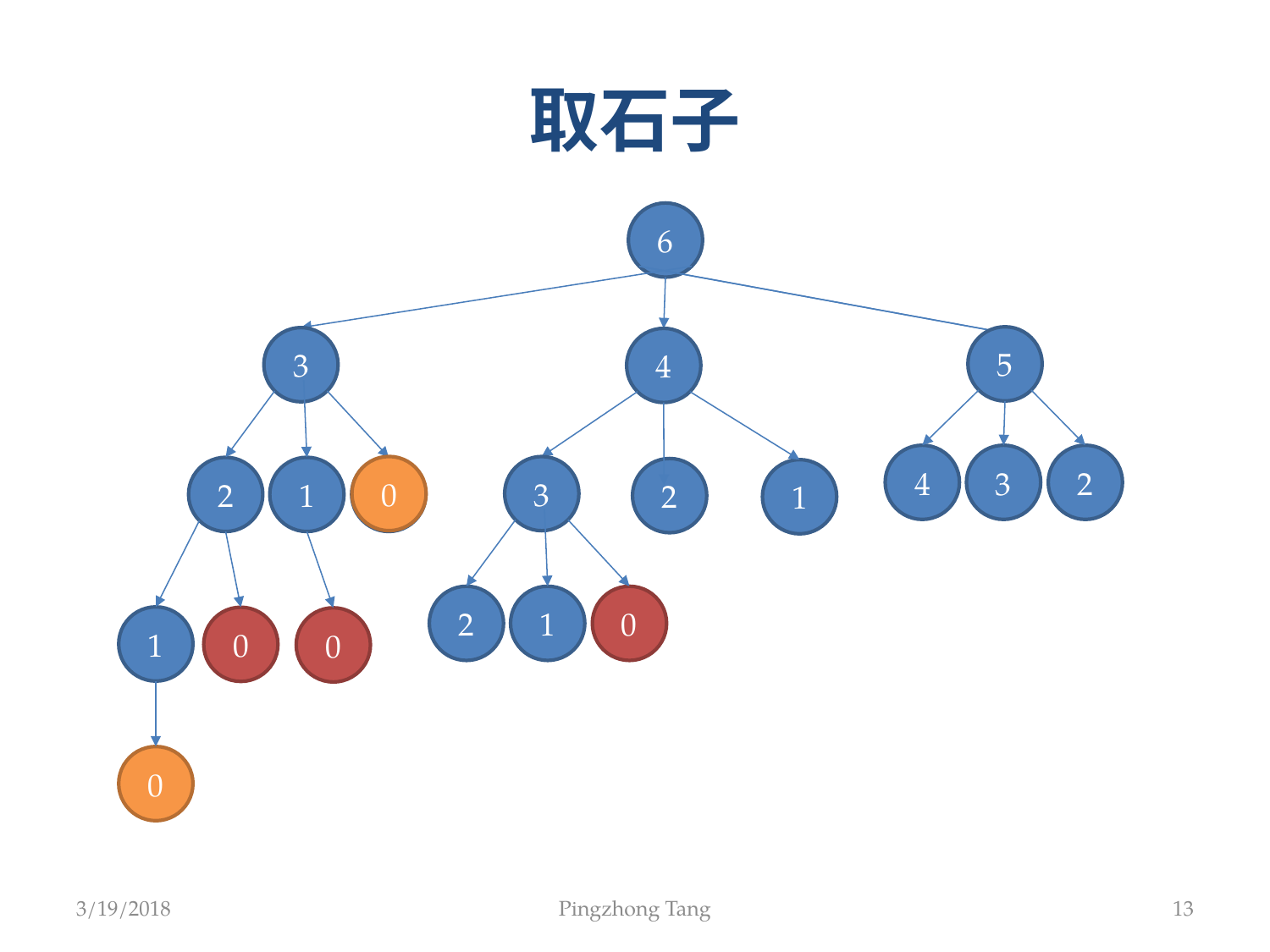

# 取石子
6
5
4
3
2
3
2
1
0
1
0
0
0
4
3
2
1
0
2
1
0
3/19/2018
Pingzhong Tang
13